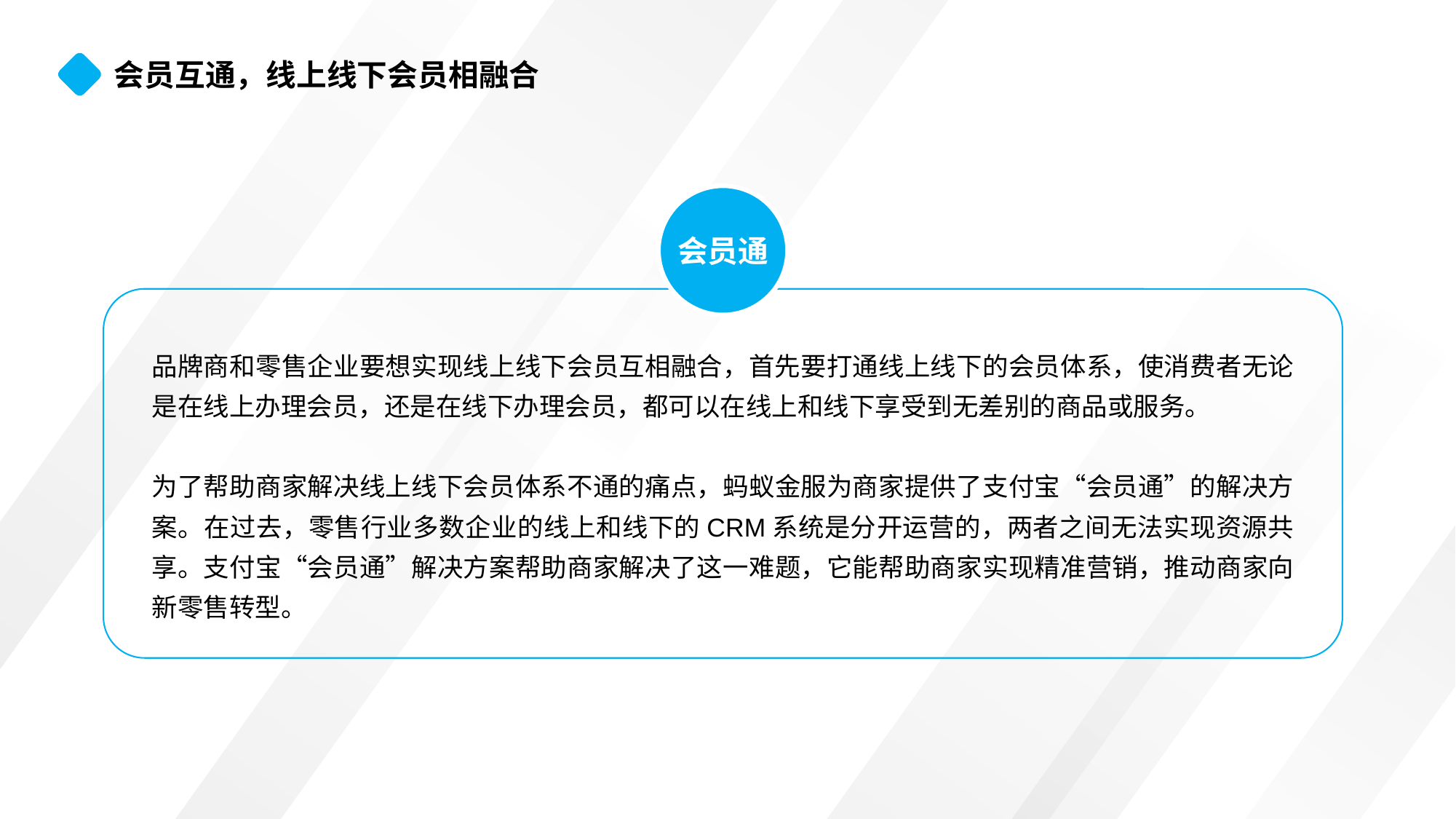

会员互通，线上线下会员相融合

会员通
品牌商和零售企业要想实现线上线下会员互相融合，首先要打通线上线下的会员体系，使消费者无论是在线上办理会员，还是在线下办理会员，都可以在线上和线下享受到无差别的商品或服务。

为了帮助商家解决线上线下会员体系不通的痛点，蚂蚁金服为商家提供了支付宝“会员通”的解决方案。在过去，零售行业多数企业的线上和线下的CRM系统是分开运营的，两者之间无法实现资源共享。支付宝“会员通”解决方案帮助商家解决了这一难题，它能帮助商家实现精准营销，推动商家向新零售转型。